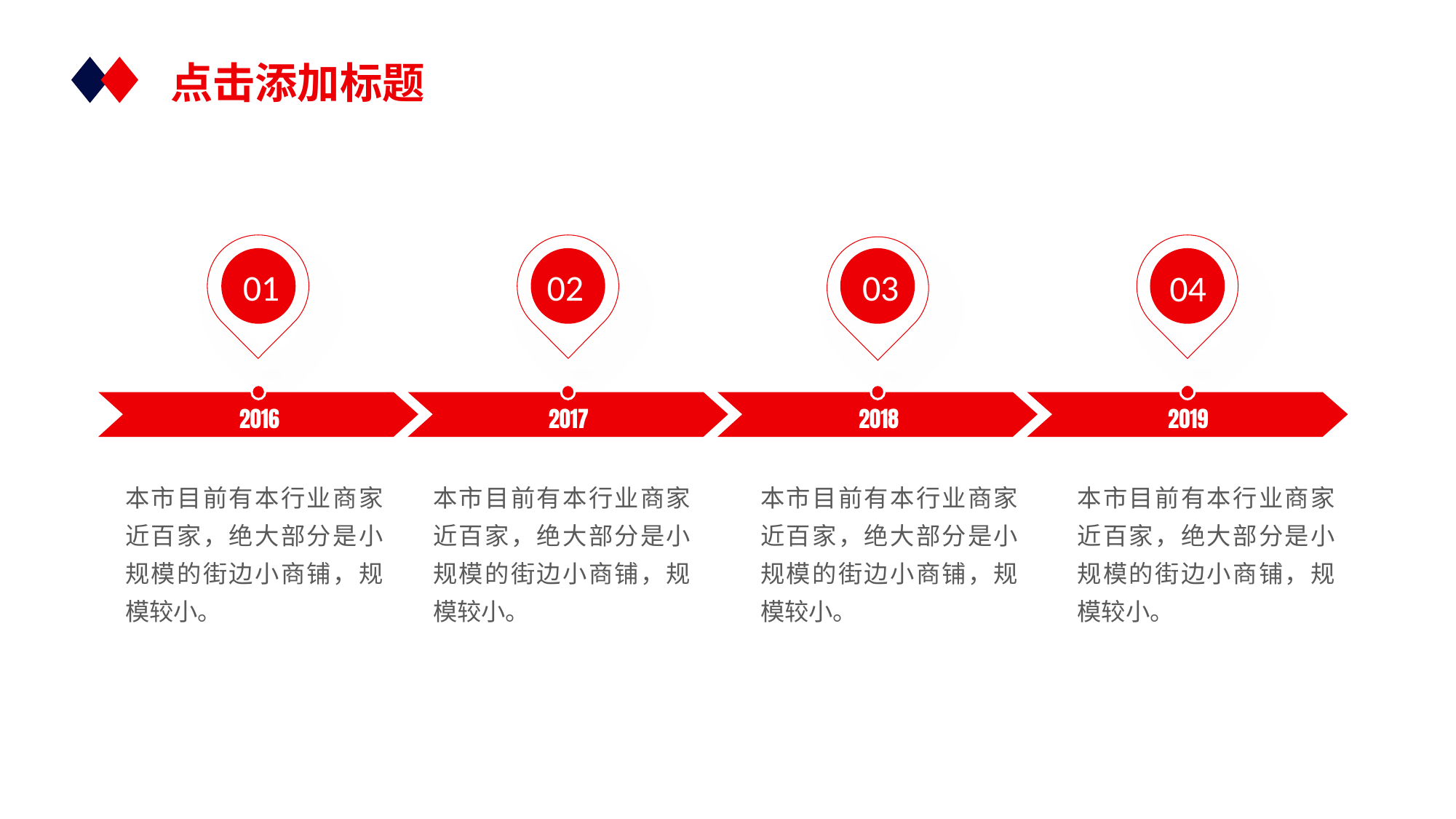

点击添加标题

01
02
03
04

2016
2017
2018
2019
本市目前有本行业商家近百家，绝大部分是小规模的街边小商铺，规模较小。
本市目前有本行业商家近百家，绝大部分是小规模的街边小商铺，规模较小。
本市目前有本行业商家近百家，绝大部分是小规模的街边小商铺，规模较小。
本市目前有本行业商家近百家，绝大部分是小规模的街边小商铺，规模较小。